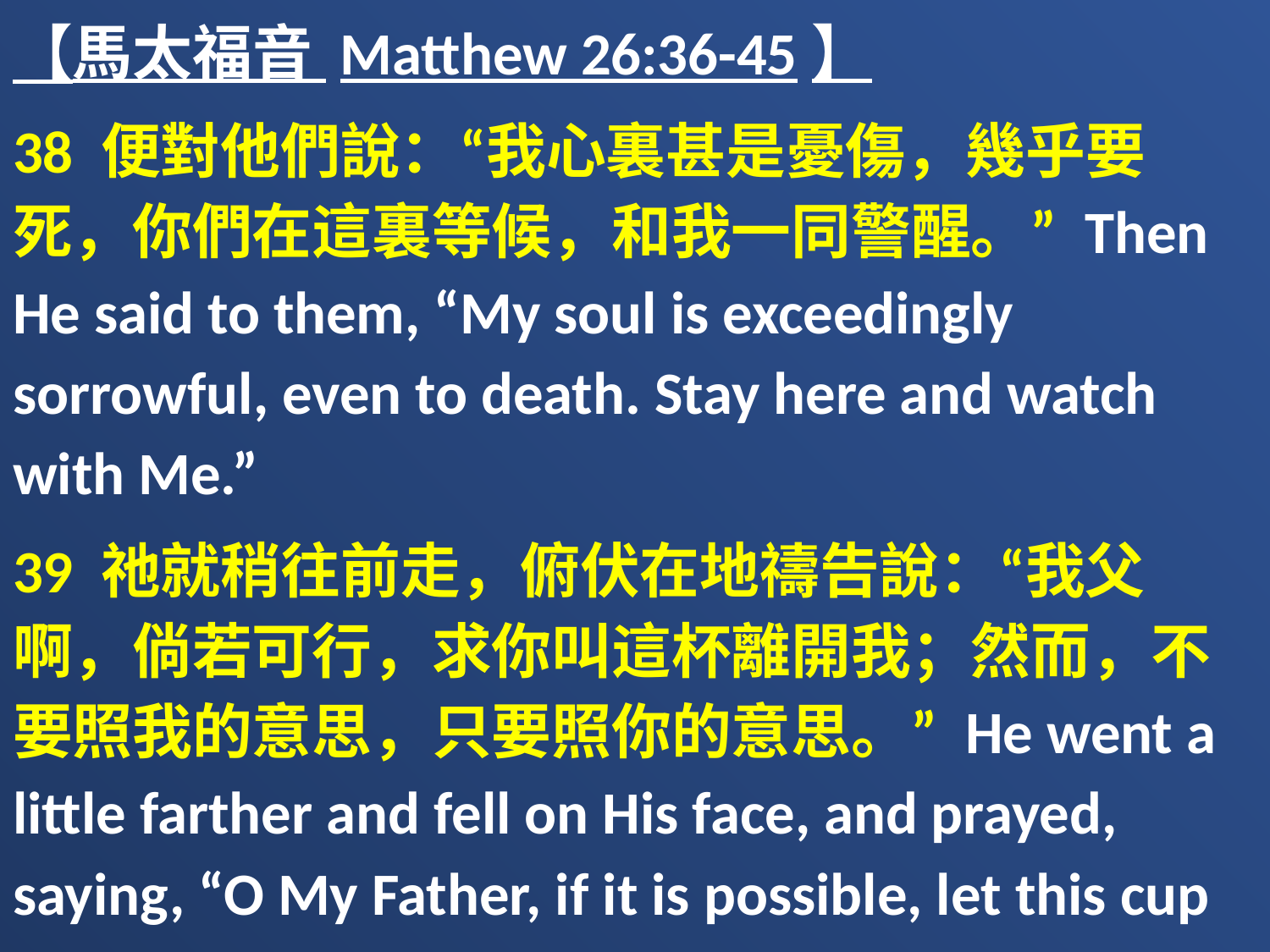

【馬太福音 Matthew 26:36-45】
38 便對他們說：“我心裏甚是憂傷，幾乎要死，你們在這裏等候，和我一同警醒。” Then He said to them, “My soul is exceedingly sorrowful, even to death. Stay here and watch with Me.”
39 祂就稍往前走，俯伏在地禱告說：“我父啊，倘若可行，求你叫這杯離開我；然而，不要照我的意思，只要照你的意思。” He went a little farther and fell on His face, and prayed, saying, “O My Father, if it is possible, let this cup pass from Me; nevertheless, not as I will, but as You will.”